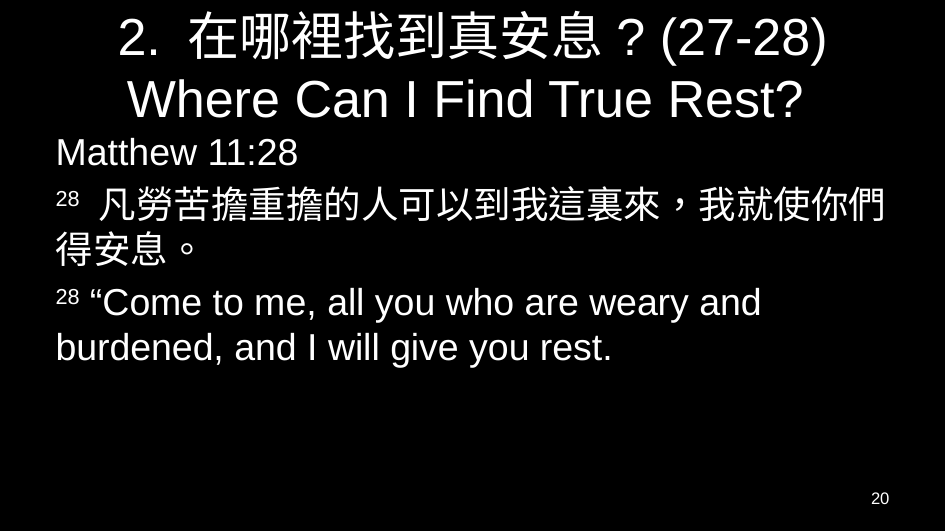

# 2. 在哪裡找到真安息? (27-28) Where Can I Find True Rest?
Matthew 11:28
28 凡勞苦擔重擔的人可以到我這裏來，我就使你們得安息。
28 “Come to me, all you who are weary and burdened, and I will give you rest.

20